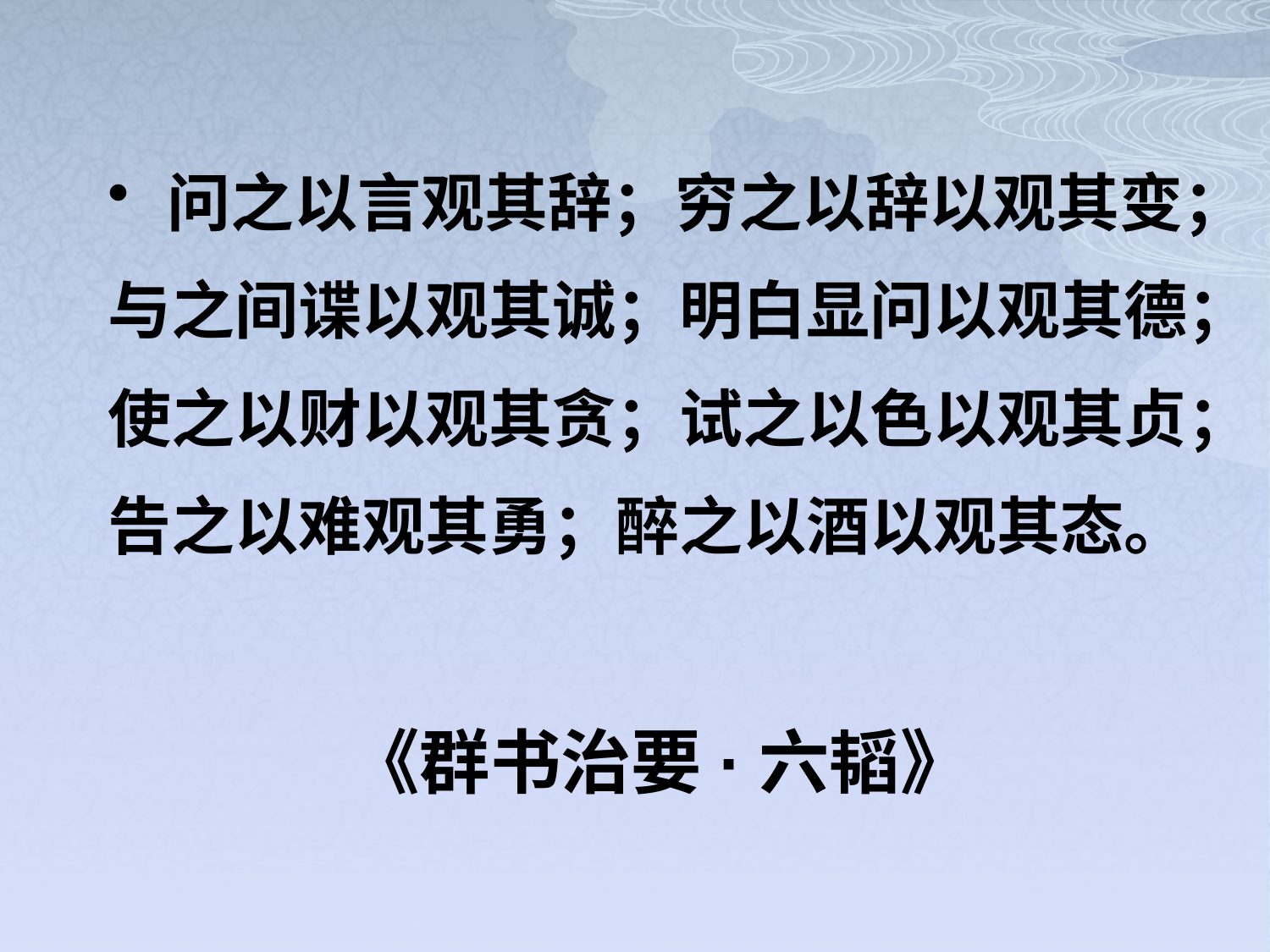

问之以言观其辞；穷之以辞以观其变；
与之间谍以观其诚；明白显问以观其德；
使之以财以观其贪；试之以色以观其贞；
告之以难观其勇；醉之以酒以观其态。

              《群书治要·六韬》